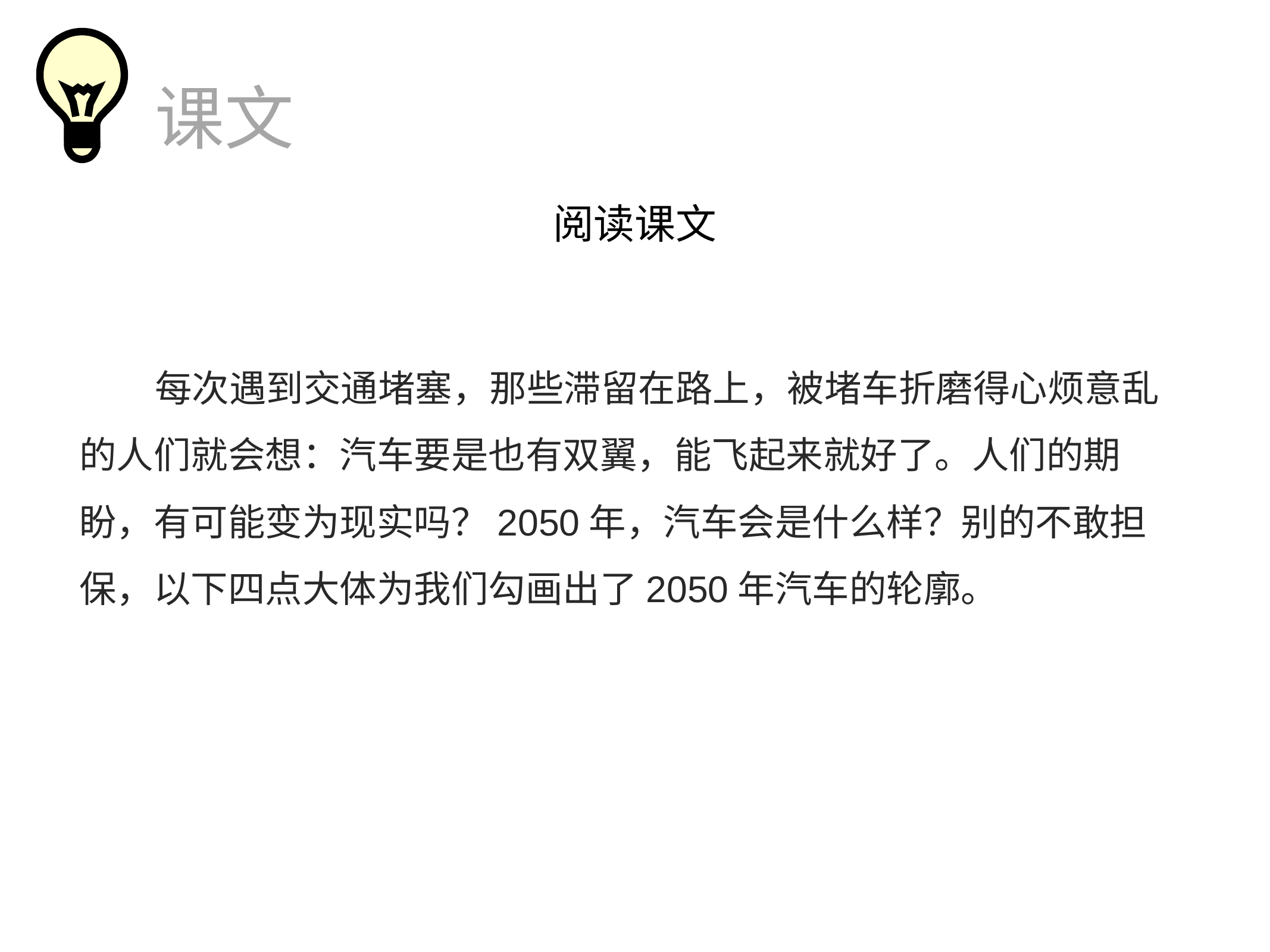

课文
阅读课文
        每次遇到交通堵塞，那些滞留在路上，被堵车折磨得心烦意乱的人们就会想：汽车要是也有双翼，能飞起来就好了。人们的期盼，有可能变为现实吗？2050年，汽车会是什么样？别的不敢担保，以下四点大体为我们勾画出了2050年汽车的轮廓。